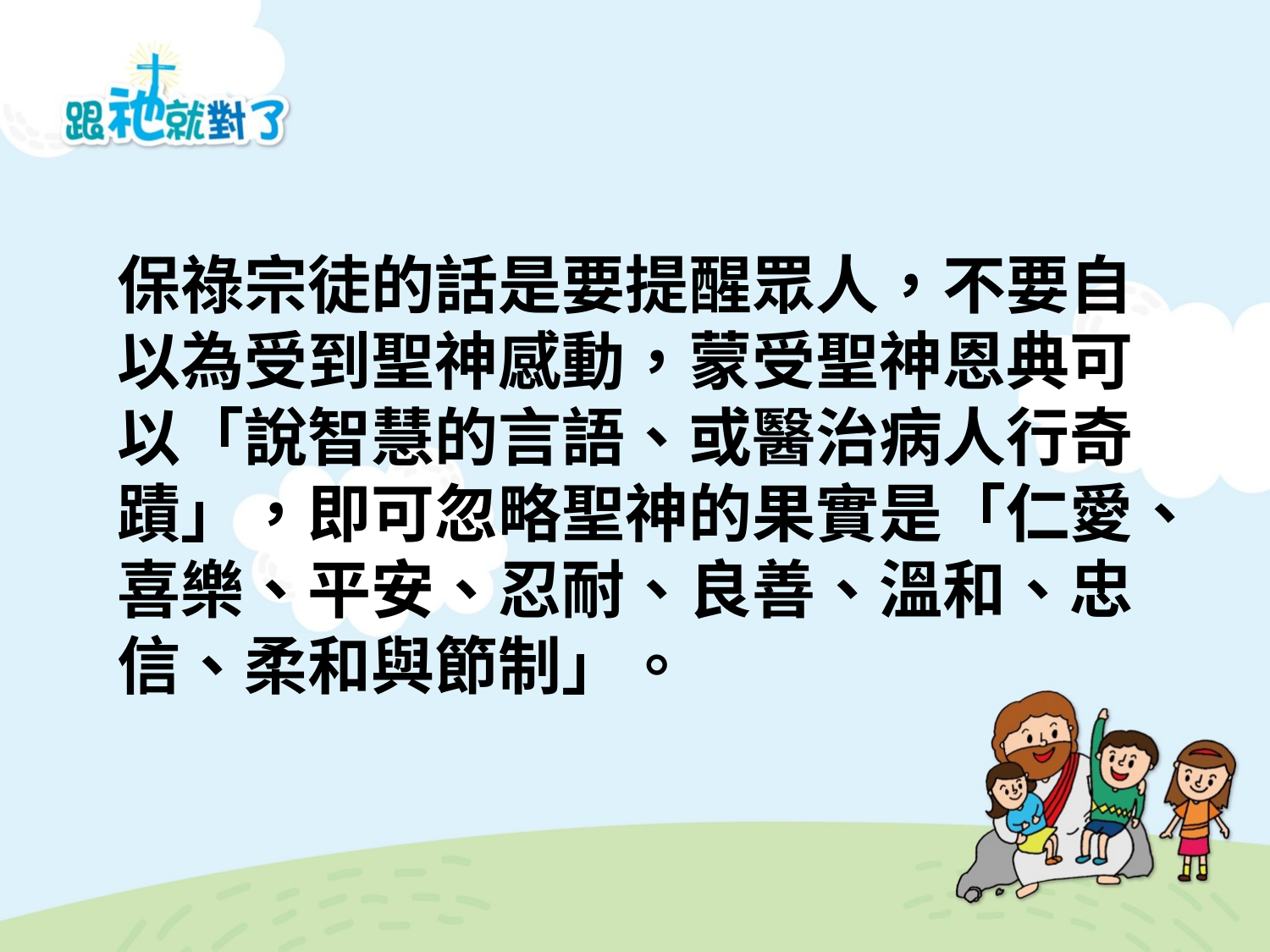

保祿宗徒的話是要提醒眾人，不要自以為受到聖神感動，蒙受聖神恩典可以「說智慧的言語、或醫治病人行奇蹟」，即可忽略聖神的果實是「仁愛、喜樂、平安、忍耐、良善、溫和、忠信、柔和與節制」。